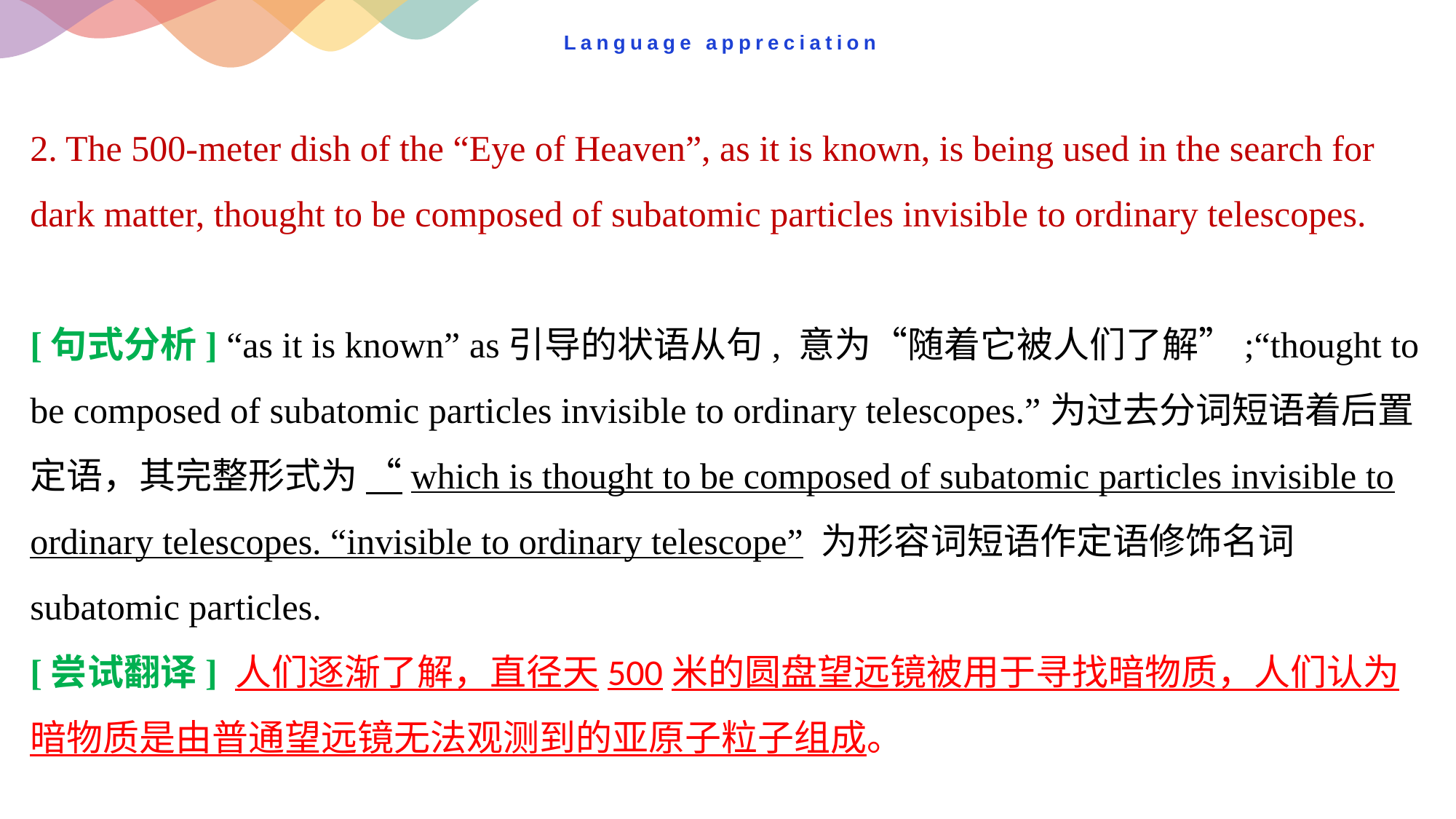

# Language appreciation

2. The 500-meter dish of the “Eye of Heaven”, as it is known, is being used in the search for dark matter, thought to be composed of subatomic particles invisible to ordinary telescopes.

[句式分析] “as it is known” as引导的状语从句, 意为“随着它被人们了解”;“thought to be composed of subatomic particles invisible to ordinary telescopes.”为过去分词短语着后置定语，其完整形式为 “which is thought to be composed of subatomic particles invisible to ordinary telescopes. “invisible to ordinary telescope” 为形容词短语作定语修饰名词 subatomic particles.
[尝试翻译] 人们逐渐了解，直径天500米的圆盘望远镜被用于寻找暗物质，人们认为暗物质是由普通望远镜无法观测到的亚原子粒子组成。